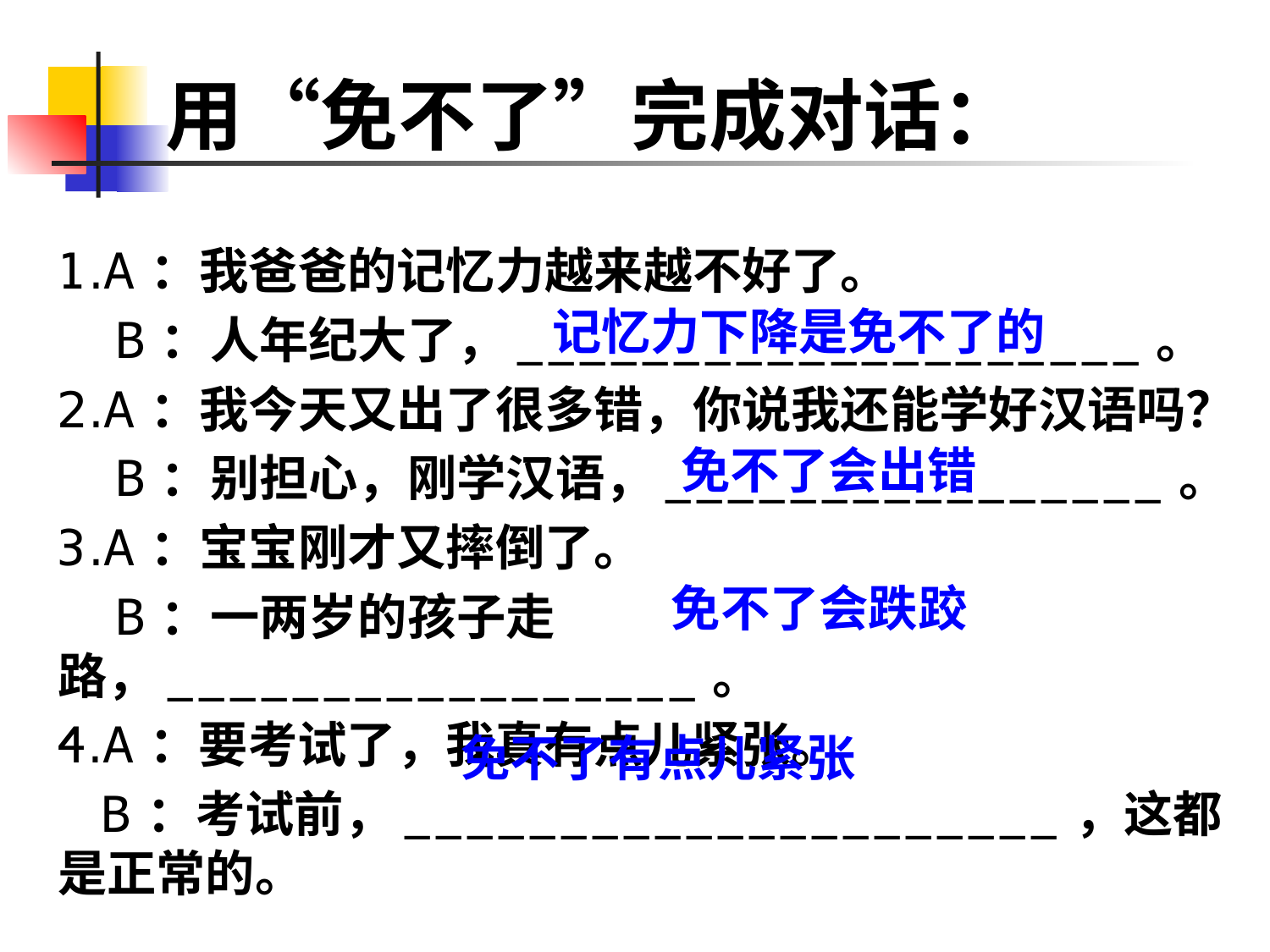

# 用“免不了”完成对话：
1.A：我爸爸的记忆力越来越不好了。
    B：人年纪大了，____________________。
2.A：我今天又出了很多错，你说我还能学好汉语吗？
    B：别担心，刚学汉语，________________。
3.A：宝宝刚才又摔倒了。
    B：一两岁的孩子走路，_________________。
4.A：要考试了，我真有点儿紧张。
   B：考试前，_____________________，这都是正常的。
记忆力下降是免不了的
免不了会出错
免不了会跌跤
免不了有点儿紧张